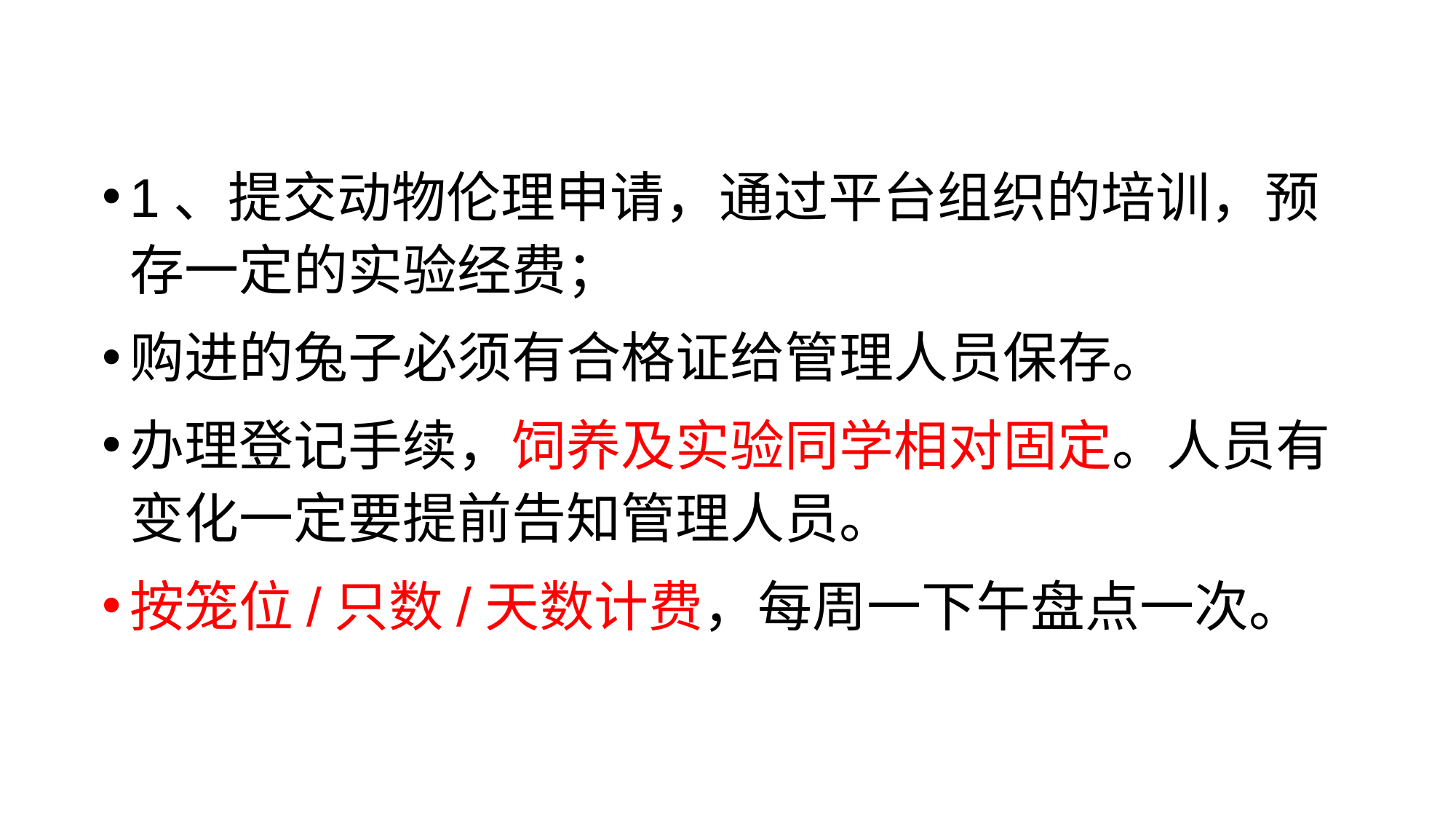

1、提交动物伦理申请，通过平台组织的培训，预存一定的实验经费；
购进的兔子必须有合格证给管理人员保存。
办理登记手续，饲养及实验同学相对固定。人员有变化一定要提前告知管理人员。
按笼位/只数/天数计费，每周一下午盘点一次。